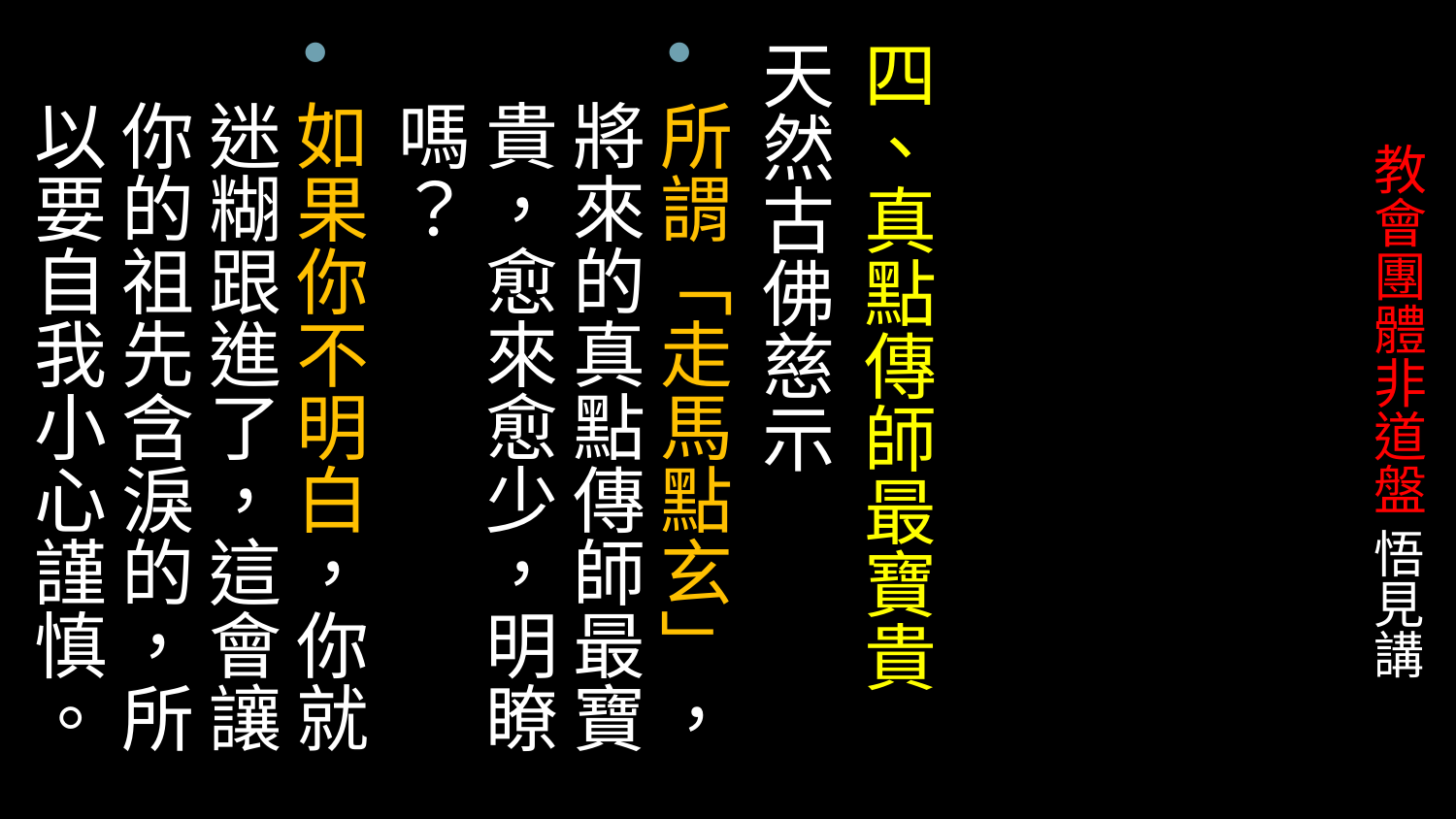

四、真點傳師最寶貴
天然古佛慈示
所謂「走馬點玄」，將來的真點傳師最寶貴，愈來愈少，明瞭嗎？
如果你不明白，你就迷糊跟進了，這會讓你的祖先含淚的，所以要自我小心謹慎。
# 教會團體非道盤 悟見講